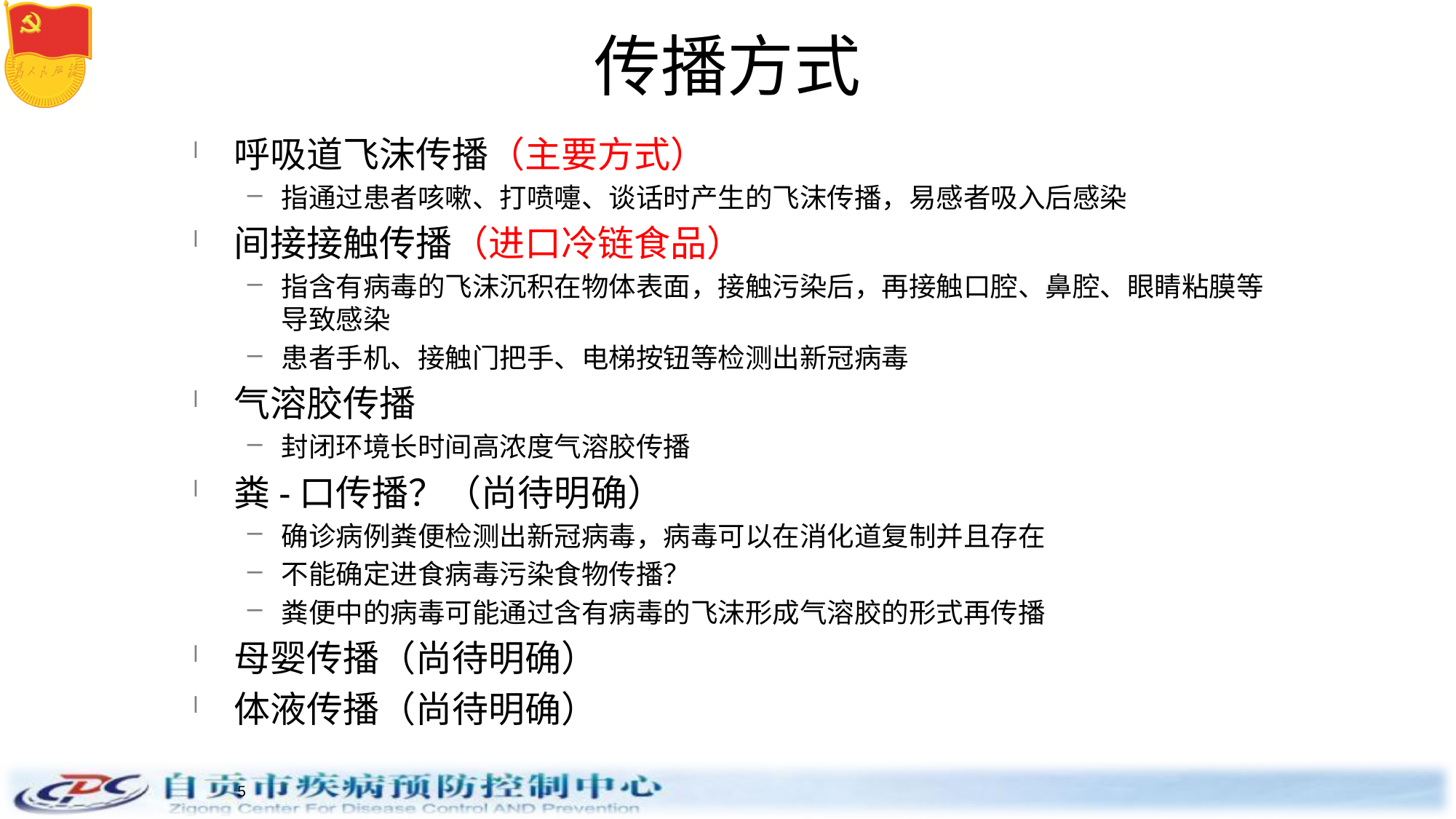

# 传播方式
呼吸道飞沫传播（主要方式）
指通过患者咳嗽、打喷嚏、谈话时产生的飞沫传播，易感者吸入后感染
间接接触传播（进口冷链食品）
指含有病毒的飞沫沉积在物体表面，接触污染后，再接触口腔、鼻腔、眼睛粘膜等导致感染
患者手机、接触门把手、电梯按钮等检测出新冠病毒
气溶胶传播
封闭环境长时间高浓度气溶胶传播
粪-口传播？（尚待明确）
确诊病例粪便检测出新冠病毒，病毒可以在消化道复制并且存在
不能确定进食病毒污染食物传播？
粪便中的病毒可能通过含有病毒的飞沫形成气溶胶的形式再传播
母婴传播（尚待明确）
体液传播（尚待明确）
5